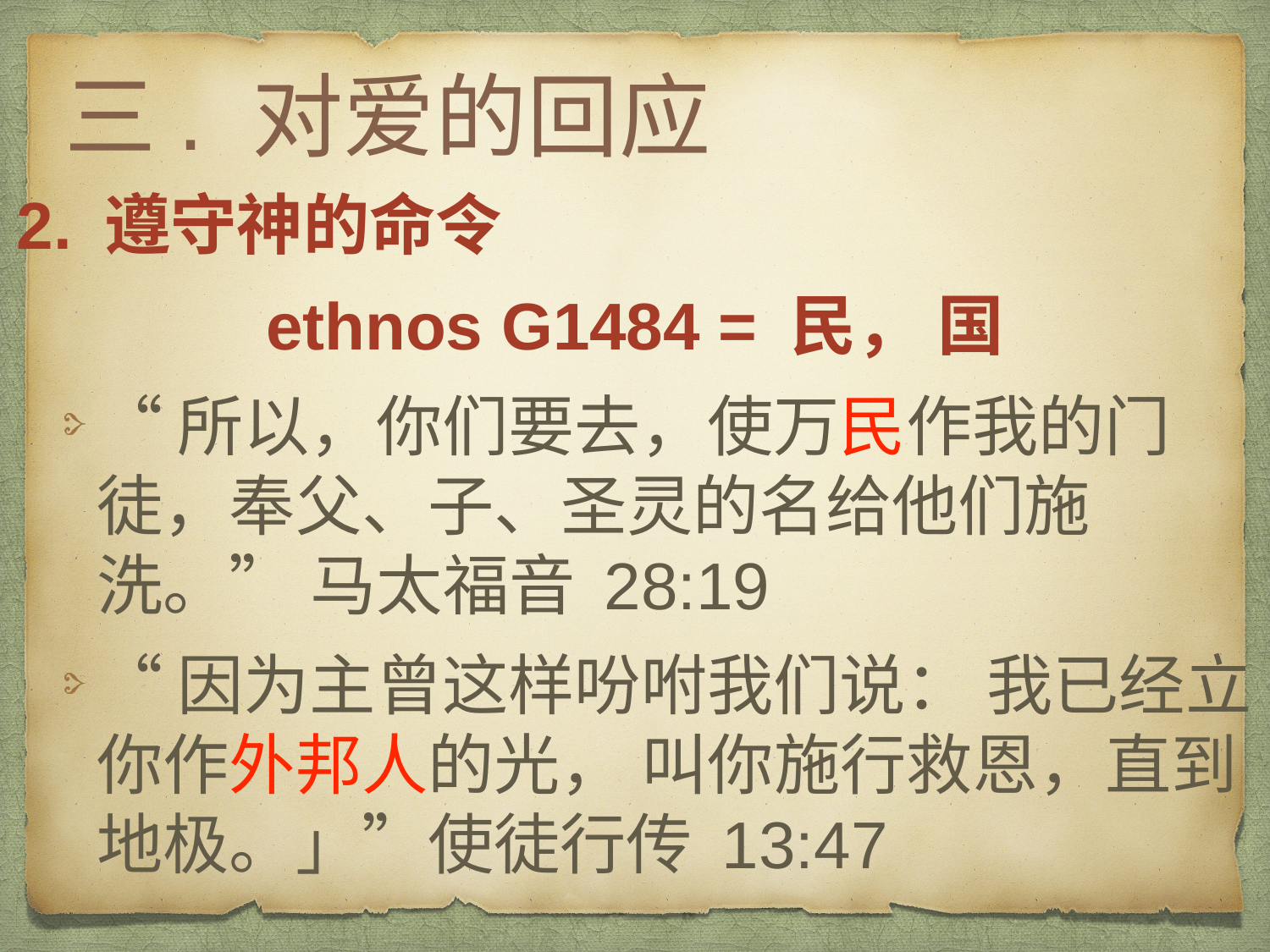

# 三. 对爱的回应
2. 遵守神的命令
ethnos G1484 = 民， 国
“所以，你们要去，使万民作我的门徒，奉父、子、圣灵的名给他们施洗。” 马太福音 28:19
“因为主曾这样吩咐我们说： 我已经立你作外邦人的光， 叫你施行救恩，直到地极。」”使徒行传 13:47